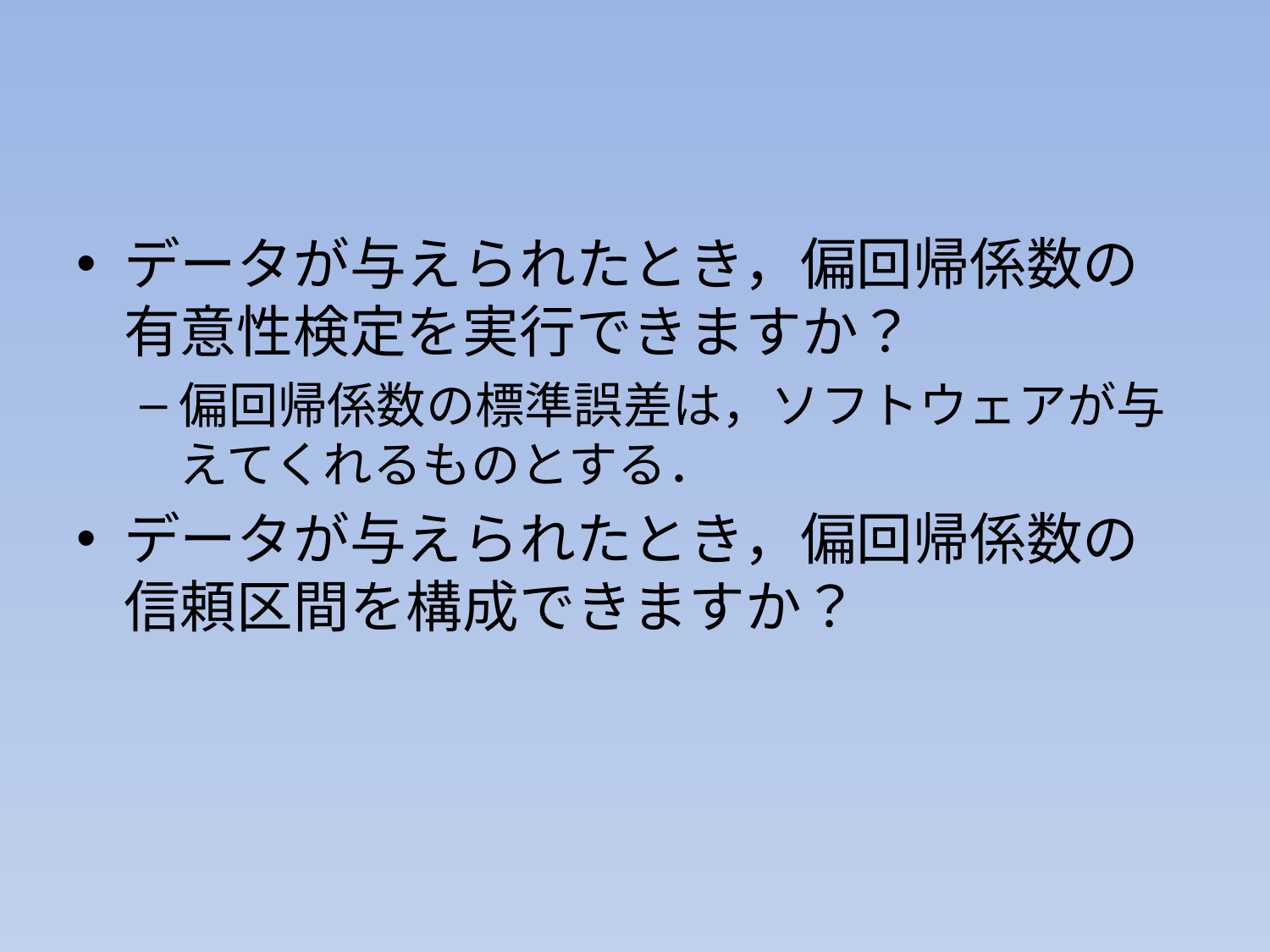

#
データが与えられたとき，偏回帰係数の有意性検定を実行できますか？
偏回帰係数の標準誤差は，ソフトウェアが与えてくれるものとする．
データが与えられたとき，偏回帰係数の信頼区間を構成できますか？